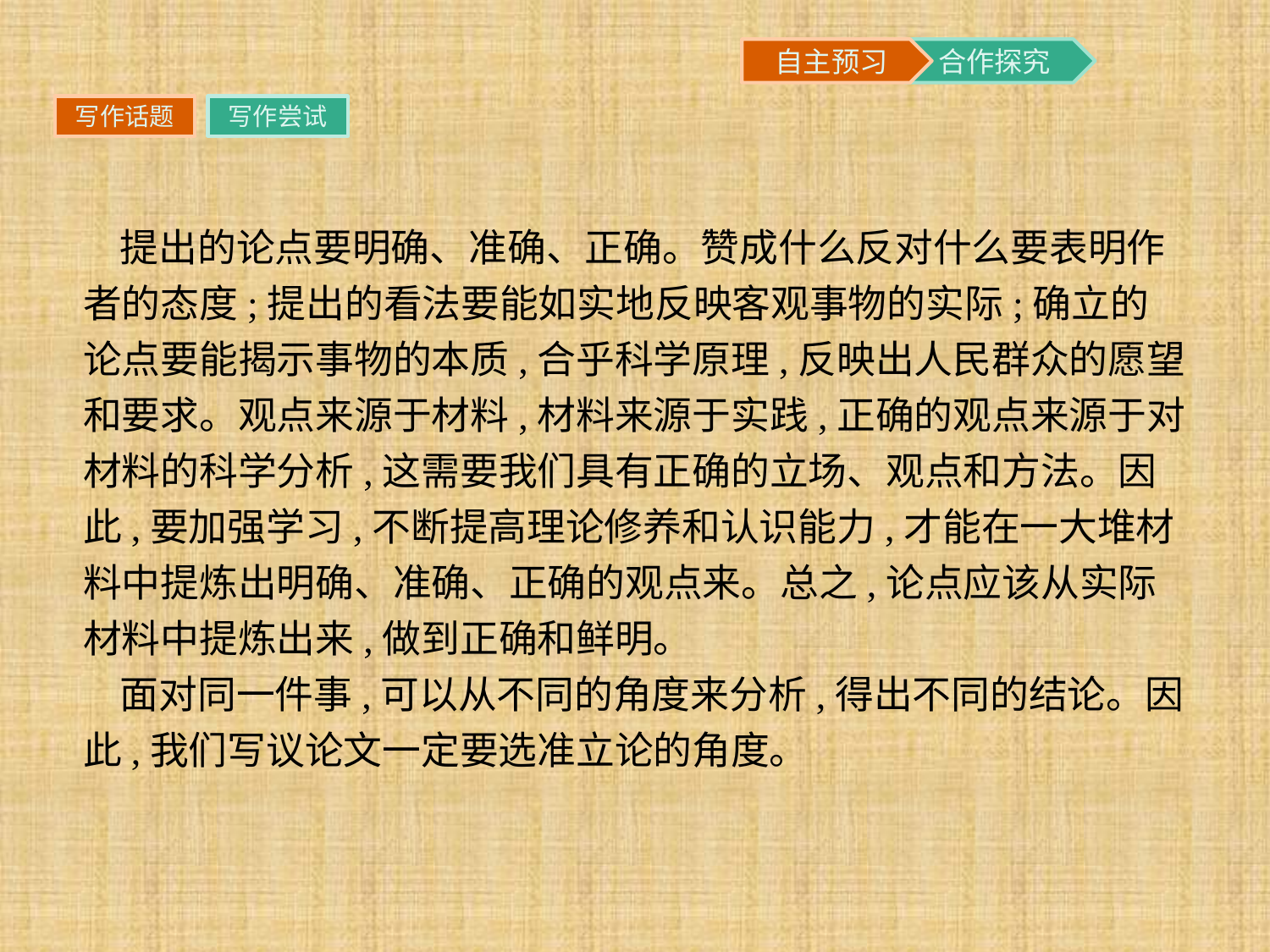

写作话题
写作尝试
提出的论点要明确、准确、正确。赞成什么反对什么要表明作者的态度;提出的看法要能如实地反映客观事物的实际;确立的论点要能揭示事物的本质,合乎科学原理,反映出人民群众的愿望和要求。观点来源于材料,材料来源于实践,正确的观点来源于对材料的科学分析,这需要我们具有正确的立场、观点和方法。因此,要加强学习,不断提高理论修养和认识能力,才能在一大堆材料中提炼出明确、准确、正确的观点来。总之,论点应该从实际材料中提炼出来,做到正确和鲜明。
面对同一件事,可以从不同的角度来分析,得出不同的结论。因此,我们写议论文一定要选准立论的角度。